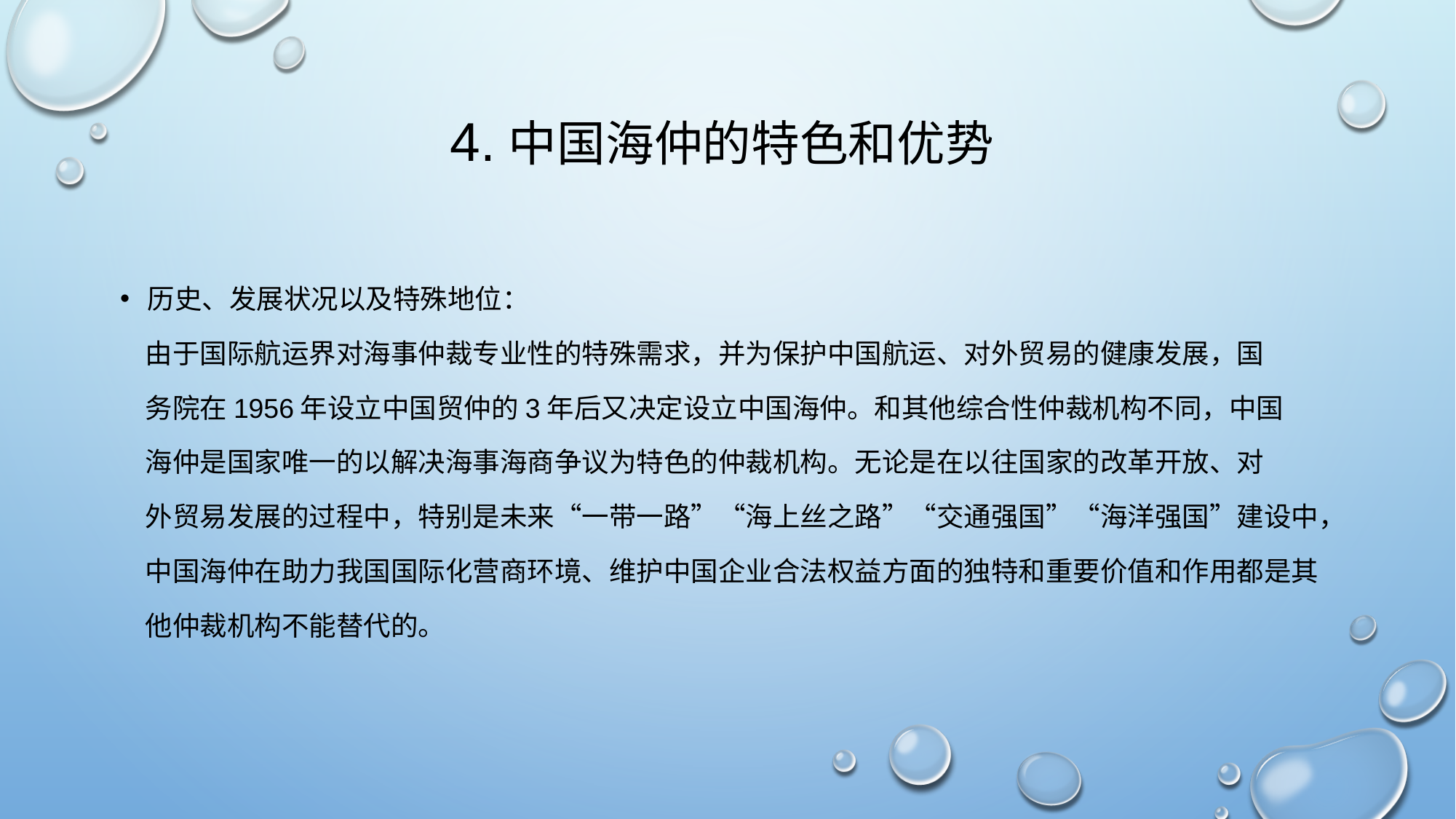

# 4.中国海仲的特色和优势

历史、发展状况以及特殊地位：
   由于国际航运界对海事仲裁专业性的特殊需求，并为保护中国航运、对外贸易的健康发展，国
   务院在1956年设立中国贸仲的3年后又决定设立中国海仲。和其他综合性仲裁机构不同，中国
   海仲是国家唯一的以解决海事海商争议为特色的仲裁机构。无论是在以往国家的改革开放、对
   外贸易发展的过程中，特别是未来“一带一路”“海上丝之路”“交通强国”“海洋强国”建设中，
   中国海仲在助力我国国际化营商环境、维护中国企业合法权益方面的独特和重要价值和作用都是其
   他仲裁机构不能替代的。